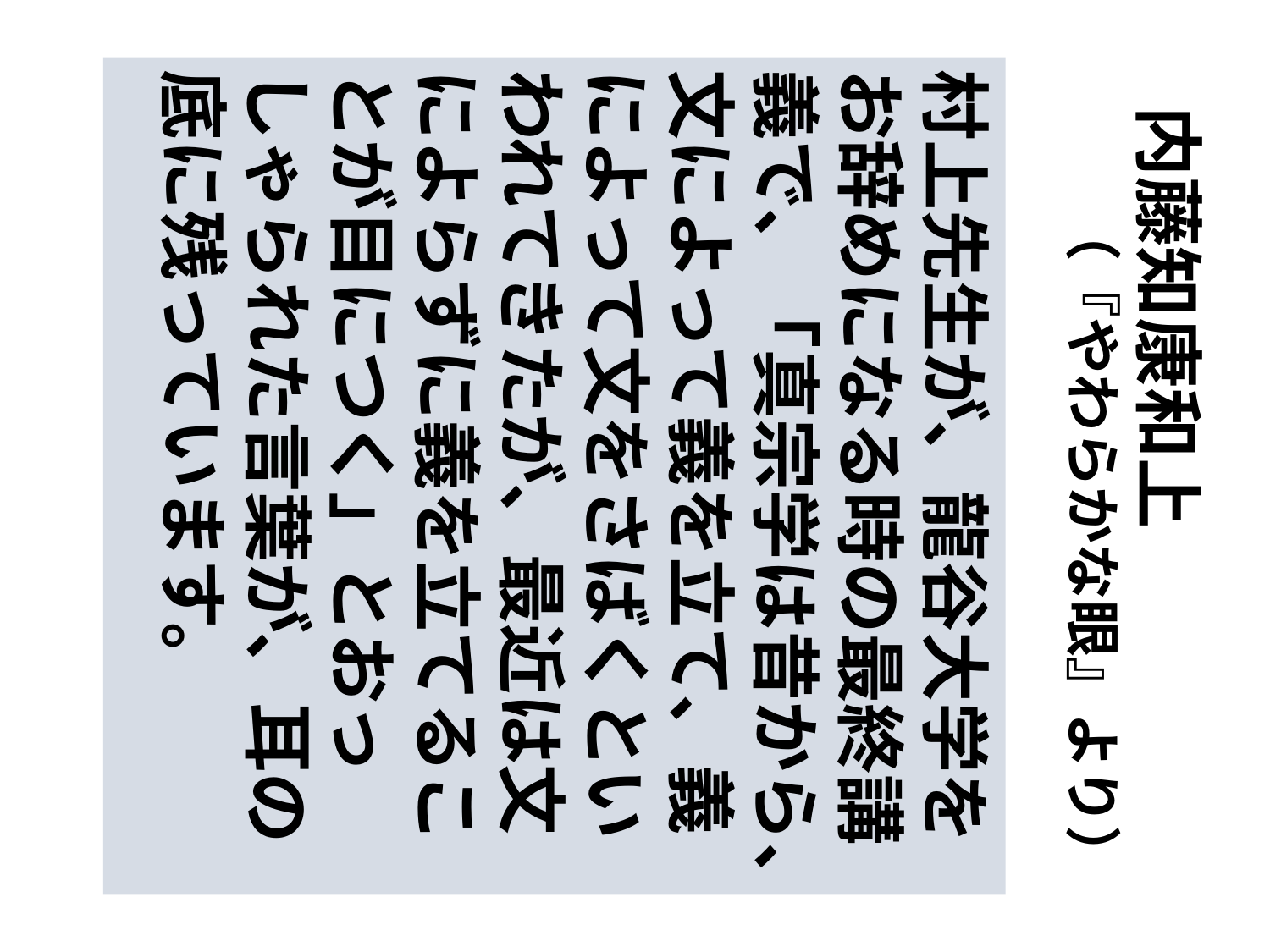

内藤知康和上
　　　（『やわらかな眼』より）
村上先生が、龍谷大学をお辞めになる時の最終講義で、「真宗学は昔から、文によって義を立て、義によって文をさばくといわれてきたが、最近は文によらずに義を立てることが目につく」とおっしゃられた言葉が、耳の底に残っています。